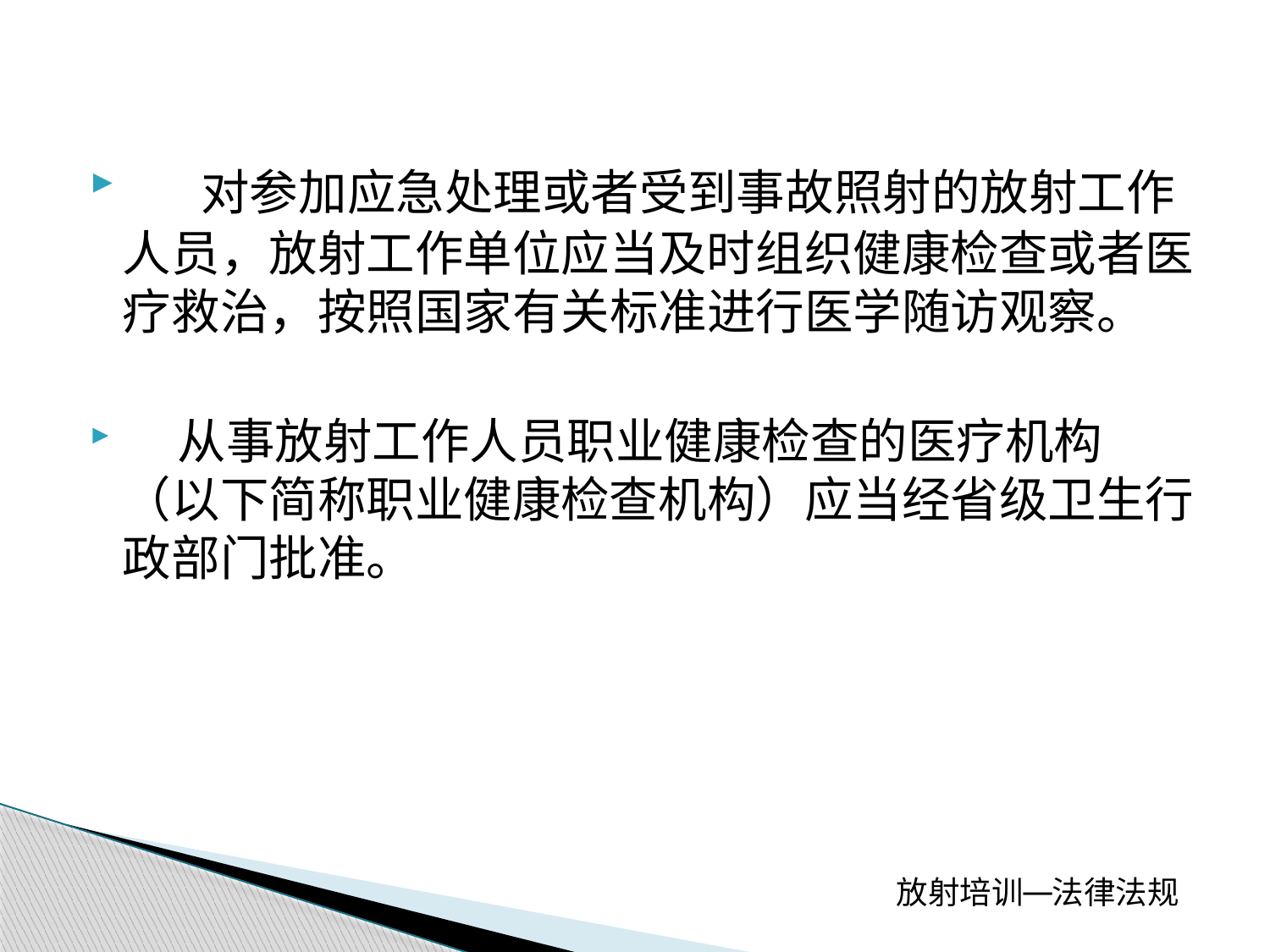

#
     对参加应急处理或者受到事故照射的放射工作人员，放射工作单位应当及时组织健康检查或者医疗救治，按照国家有关标准进行医学随访观察。

    从事放射工作人员职业健康检查的医疗机构（以下简称职业健康检查机构）应当经省级卫生行政部门批准。

放射培训—法律法规